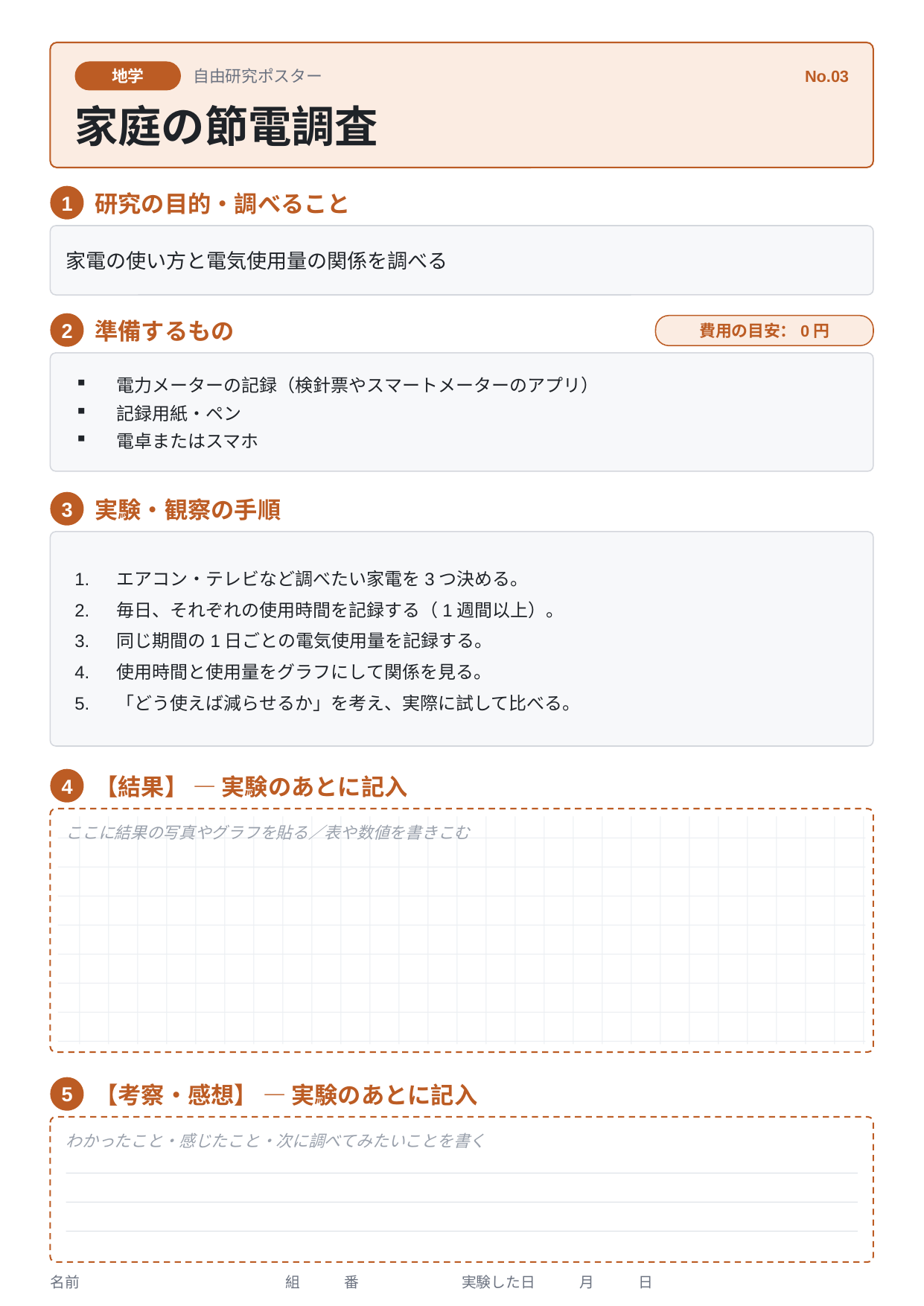

地学
自由研究ポスター
No.03
家庭の節電調査
研究の目的・調べること

1

家電の使い方と電気使用量の関係を調べる
準備するもの

2

費用の目安：0円

電力メーターの記録（検針票やスマートメーターのアプリ）
記録用紙・ペン
電卓またはスマホ
実験・観察の手順

3

エアコン・テレビなど調べたい家電を3つ決める。
毎日、それぞれの使用時間を記録する（1週間以上）。
同じ期間の1日ごとの電気使用量を記録する。
使用時間と使用量をグラフにして関係を見る。
「どう使えば減らせるか」を考え、実際に試して比べる。
【結果】 — 実験のあとに記入

4

ここに結果の写真やグラフを貼る／表や数値を書きこむ

【考察・感想】 — 実験のあとに記入

5

わかったこと・感じたこと・次に調べてみたいことを書く

名前　　　　　　　　　　　　　　組　　　番　　　　　　　実験した日　　　月　　　日